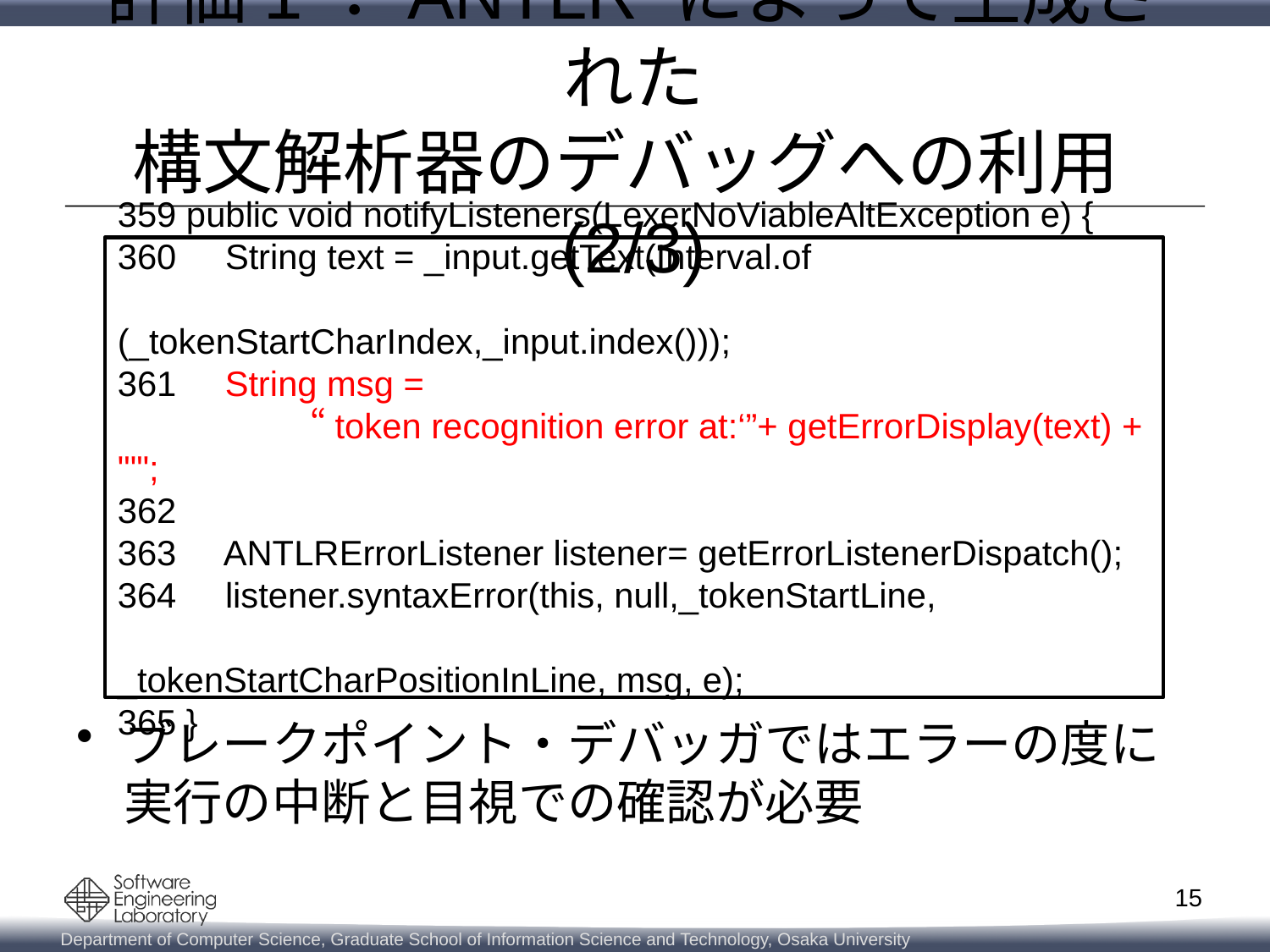

# 評価1：ANTLR によって生成された 構文解析器のデバッグへの利用(2/3)

ブレークポイント・デバッガではエラーの度に
実行の中断と目視での確認が必要
359 public void notifyListeners(LexerNoViableAltException e) {
360     String text = _input.getText(Interval.of
　　　　　　　　　　　　　　　　(_tokenStartCharIndex,_input.index()));
361     String msg =
　　　　　  “token recognition error at:‘”+ getErrorDisplay(text) + "'";
362
363     ANTLRErrorListener listener= getErrorListenerDispatch();
364     listener.syntaxError(this, null,_tokenStartLine,
　　　　　　　　　　　　　　　　_tokenStartCharPositionInLine, msg, e);
365 }
15